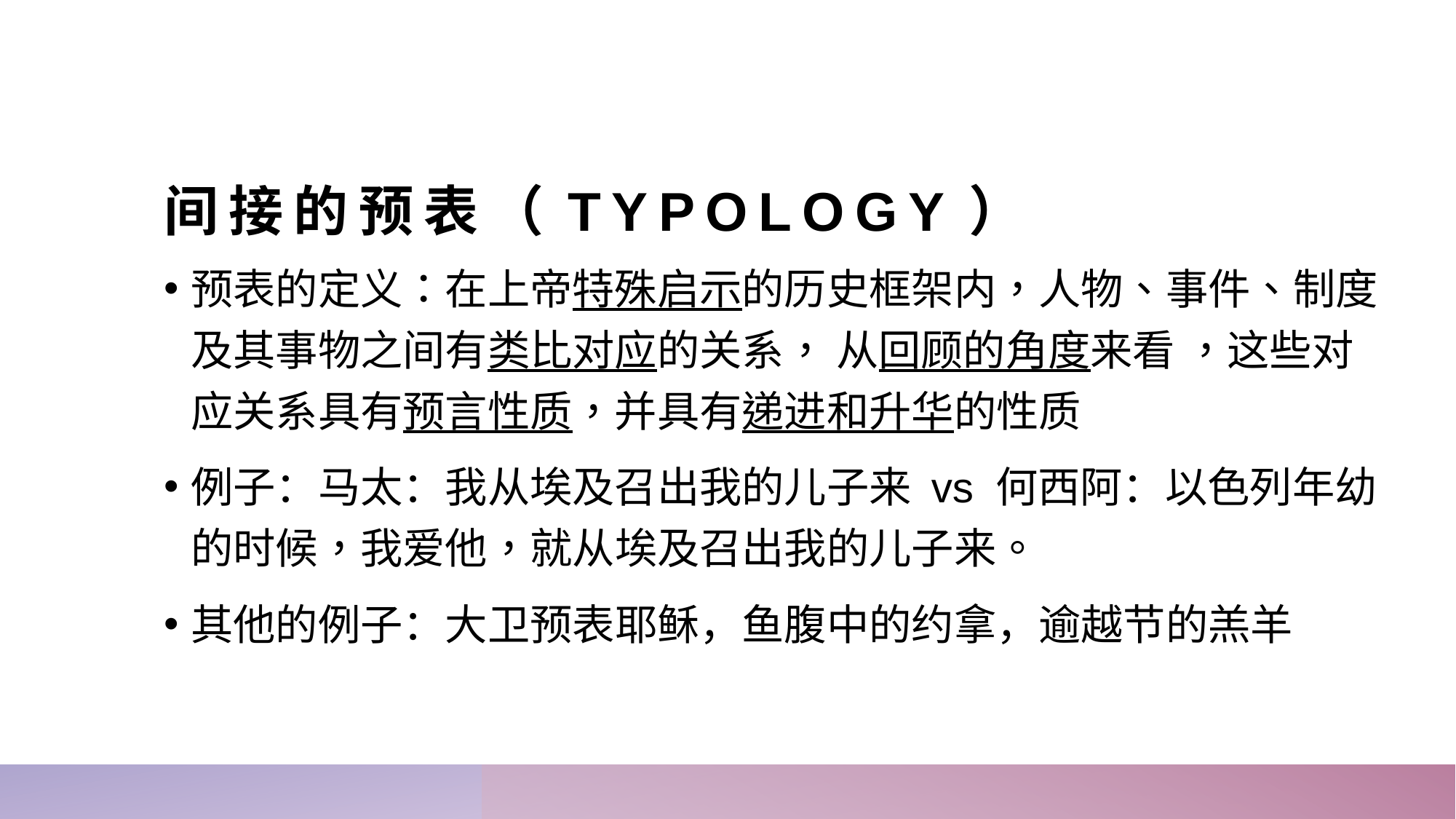

# 间接的预表（Typology）
预表的定义：在上帝特殊启示的历史框架内，人物、事件、制度及其事物之间有类比对应的关系， 从回顾的角度来看 ，这些对应关系具有预言性质，并具有递进和升华的性质
例子：马太：我从埃及召出我的儿子来 vs 何西阿：以色列年幼的时候，我爱他，就从埃及召出我的儿子来。
其他的例子：大卫预表耶稣，鱼腹中的约拿，逾越节的羔羊